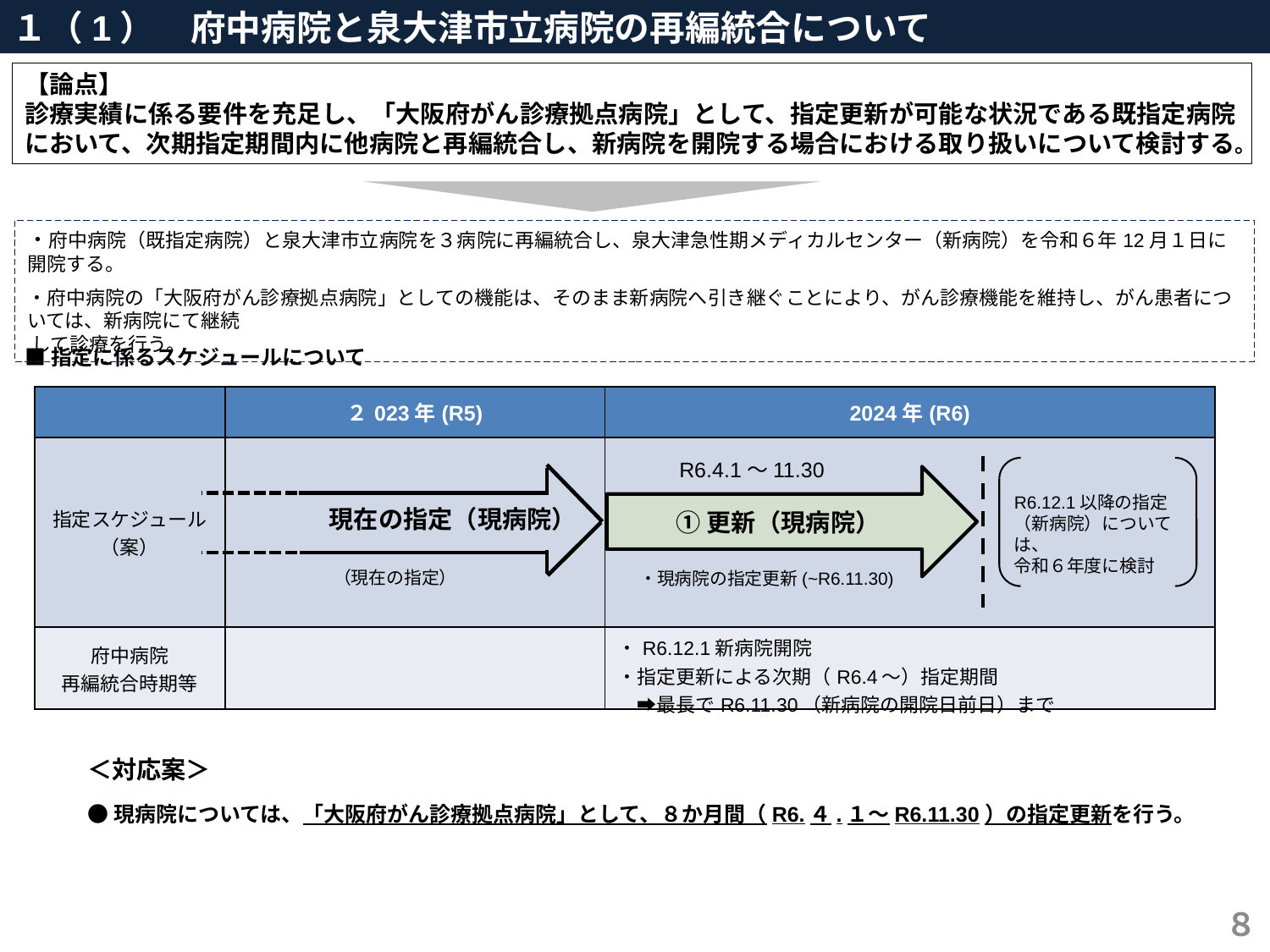

１（1）　府中病院と泉大津市立病院の再編統合について
【論点】
診療実績に係る要件を充足し、「大阪府がん診療拠点病院」として、指定更新が可能な状況である既指定病院において、次期指定期間内に他病院と再編統合し、新病院を開院する場合における取り扱いについて検討する。

・府中病院（既指定病院）と泉大津市立病院を３病院に再編統合し、泉大津急性期メディカルセンター（新病院）を令和６年12月１日に開院する。
・府中病院の「大阪府がん診療拠点病院」としての機能は、そのまま新病院へ引き継ぐことにより、がん診療機能を維持し、がん患者については、新病院にて継続
 して診療を行う。
■指定に係るスケジュールについて
|  | ２023年(R5) | 2024年(R6) |
| --- | --- | --- |
| 指定スケジュール（案） |  |  |
| 府中病院 再編統合時期等 |  | ・R6.12.1新病院開院 ・指定更新による次期（R6.4～）指定期間 　➡最長でR6.11.30（新病院の開院日前日）まで |
R6.4.1～11.30

（現在の指定）
①更新（現病院）
R6.12.1以降の指定
（新病院）については、
令和６年度に検討
現在の指定（現病院）
・現病院の指定更新(~R6.11.30)
＜対応案＞
●現病院については、「大阪府がん診療拠点病院」として、８か月間（R6.４.１～R6.11.30）の指定更新を行う。
８